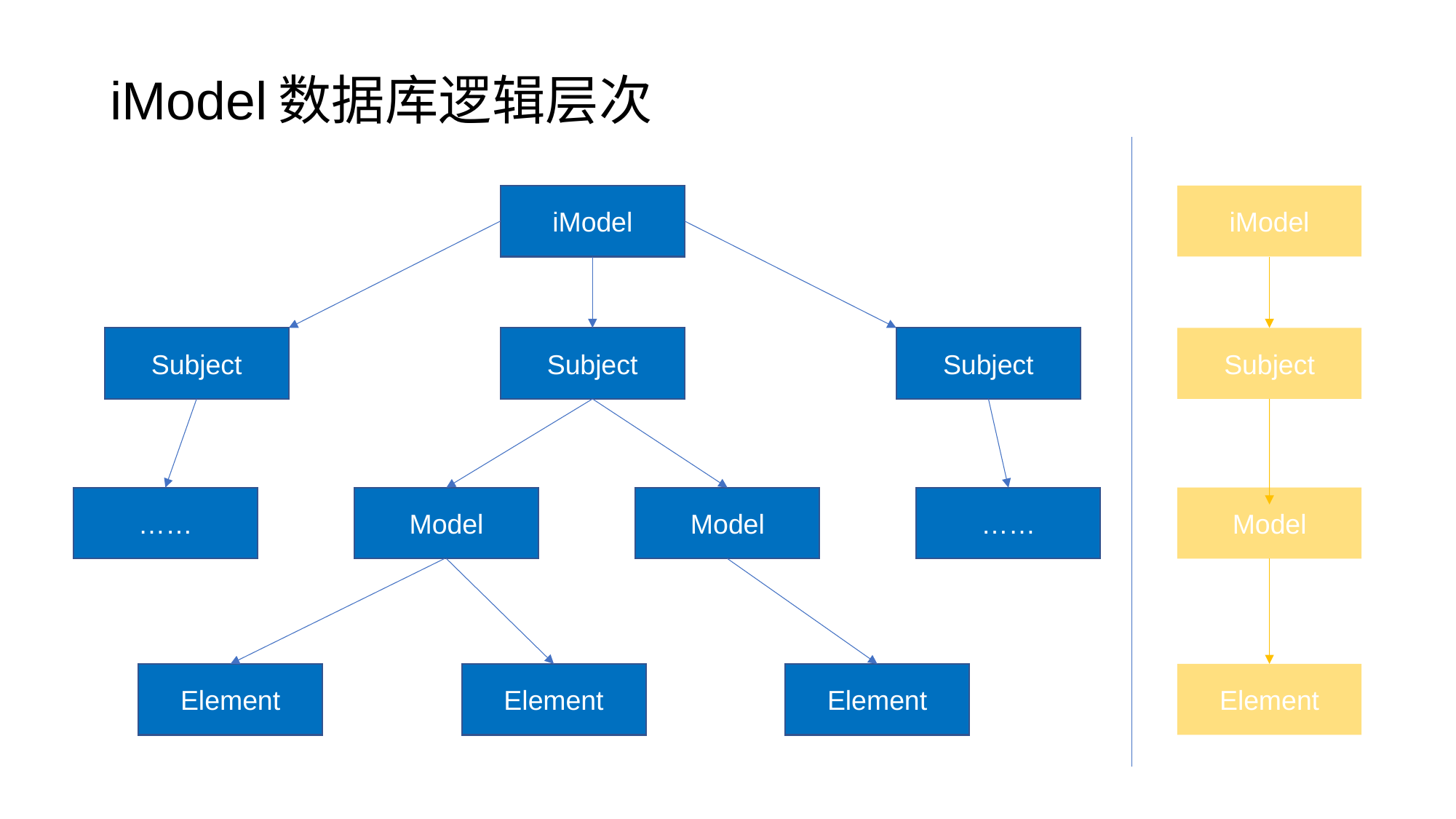

# iModel数据库逻辑层次
iModel
iModel
Subject
Subject
Subject
Subject
Model
……
Model
Model
……
Element
Element
Element
Element